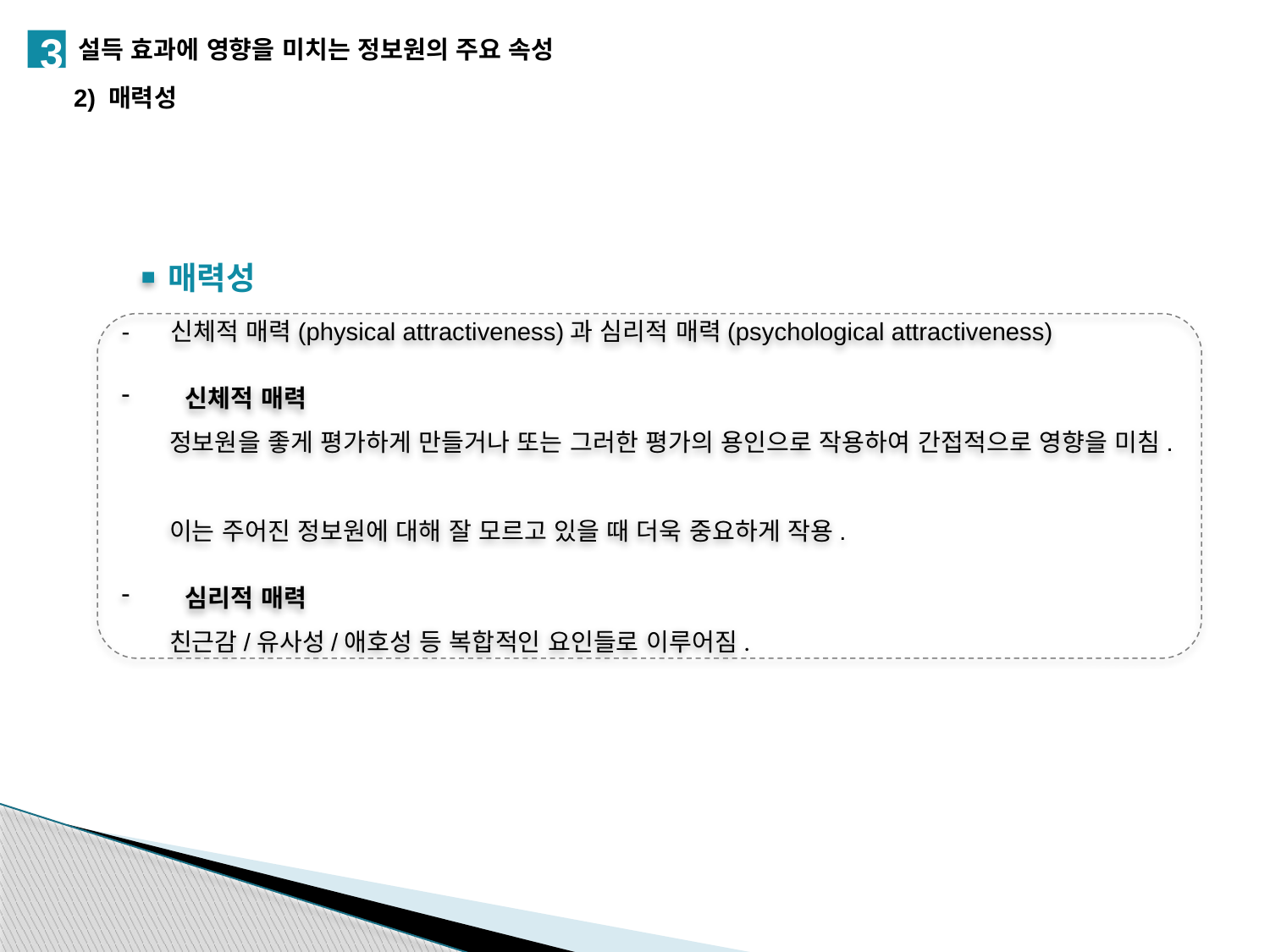

3
설득 효과에 영향을 미치는 정보원의 주요 속성

2) 매력성
매력성

-     신체적 매력(physical attractiveness)과 심리적 매력(psychological attractiveness)

    신체적 매력
      정보원을 좋게 평가하게 만들거나 또는 그러한 평가의 용인으로 작용하여 간접적으로 영향을 미침.
      이는 주어진 정보원에 대해 잘 모르고 있을 때 더욱 중요하게 작용.

    심리적 매력
      친근감/유사성/애호성 등 복합적인 요인들로 이루어짐.